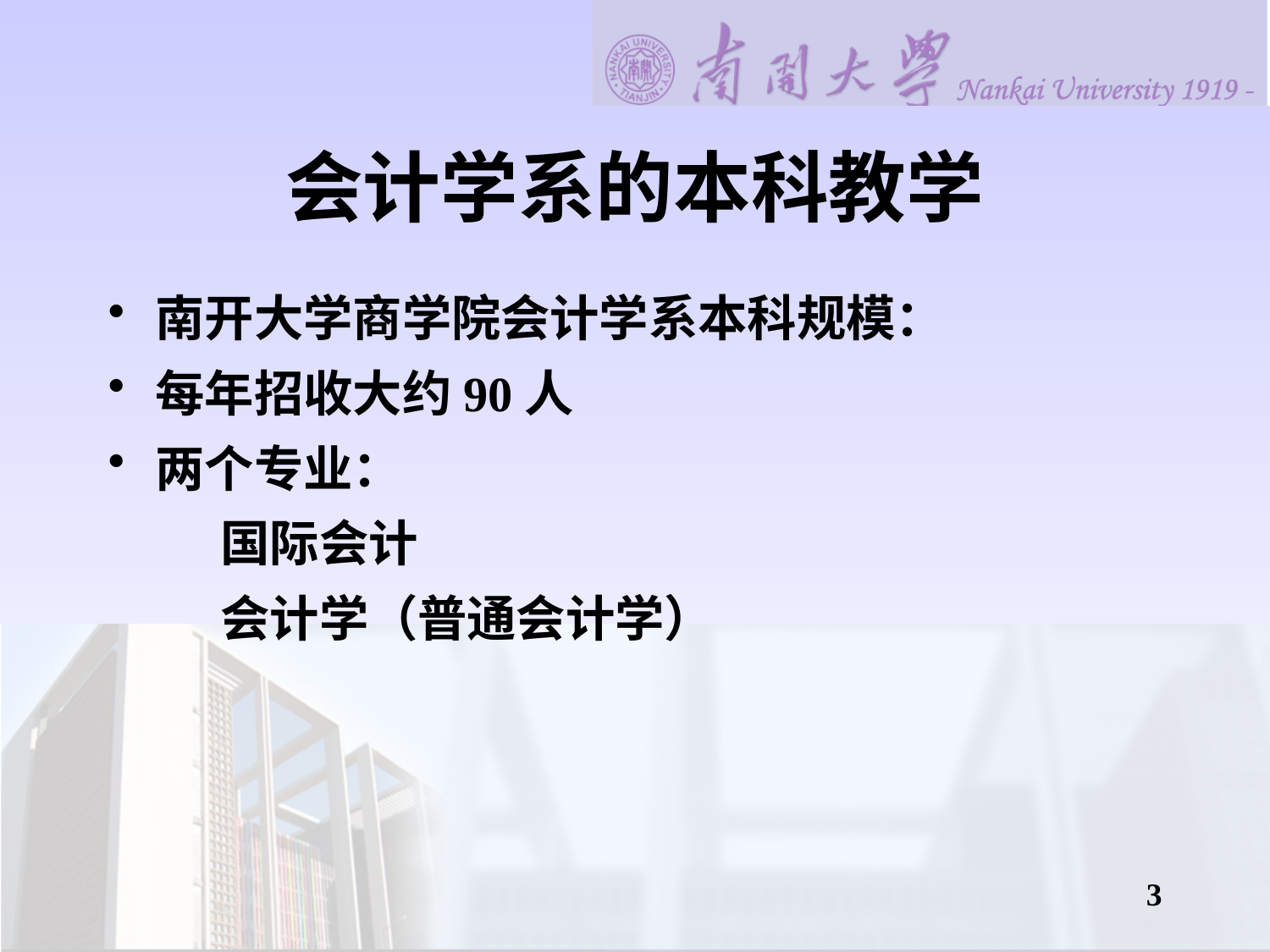

# 会计学系的本科教学
南开大学商学院会计学系本科规模：
每年招收大约90人
两个专业：
         国际会计
         会计学（普通会计学）
3